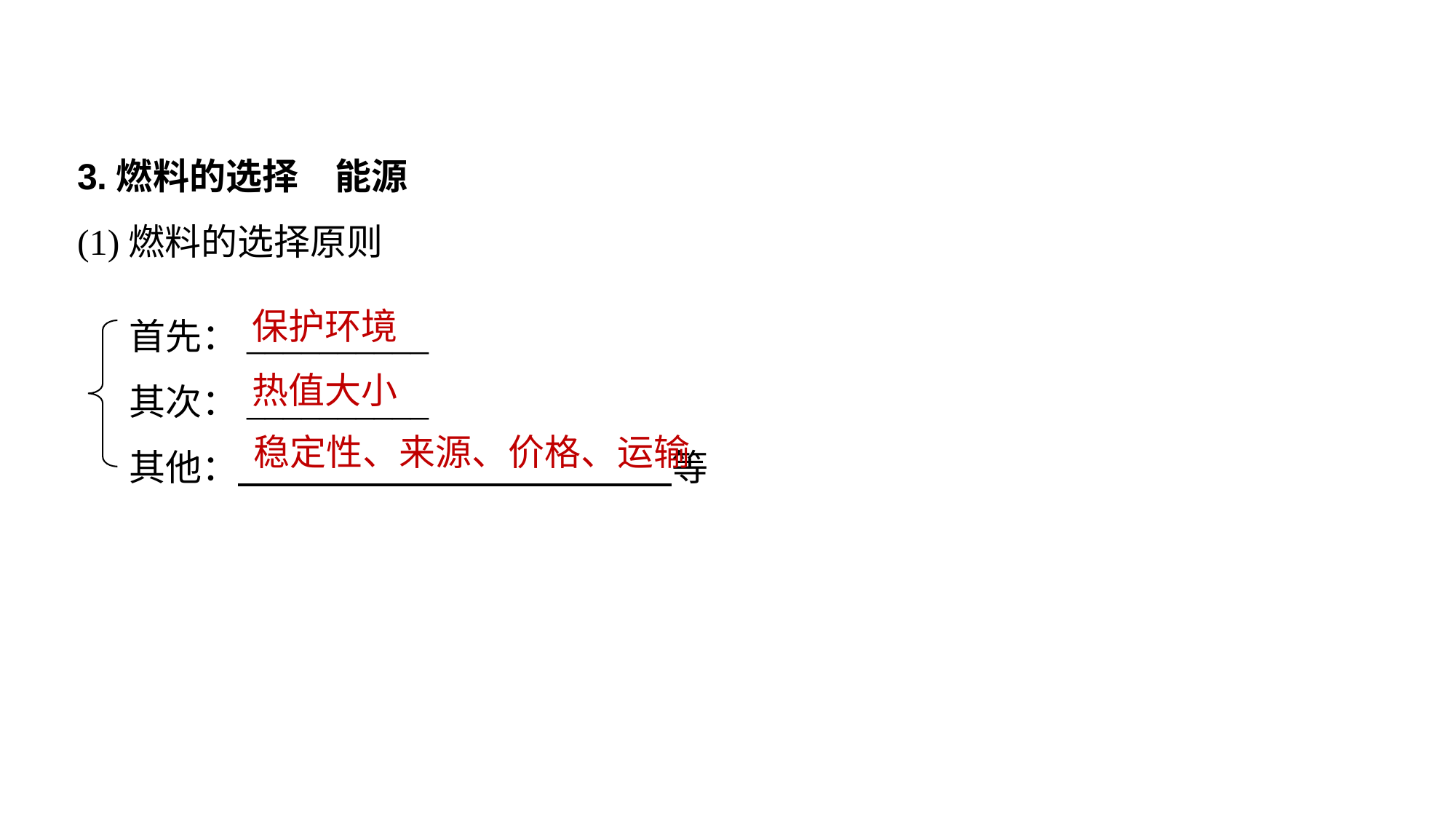

3.燃料的选择　能源
(1)燃料的选择原则
首先：__________
其次：__________
其他：                                                     等
保护环境

热值大小
稳定性、来源、价格、运输